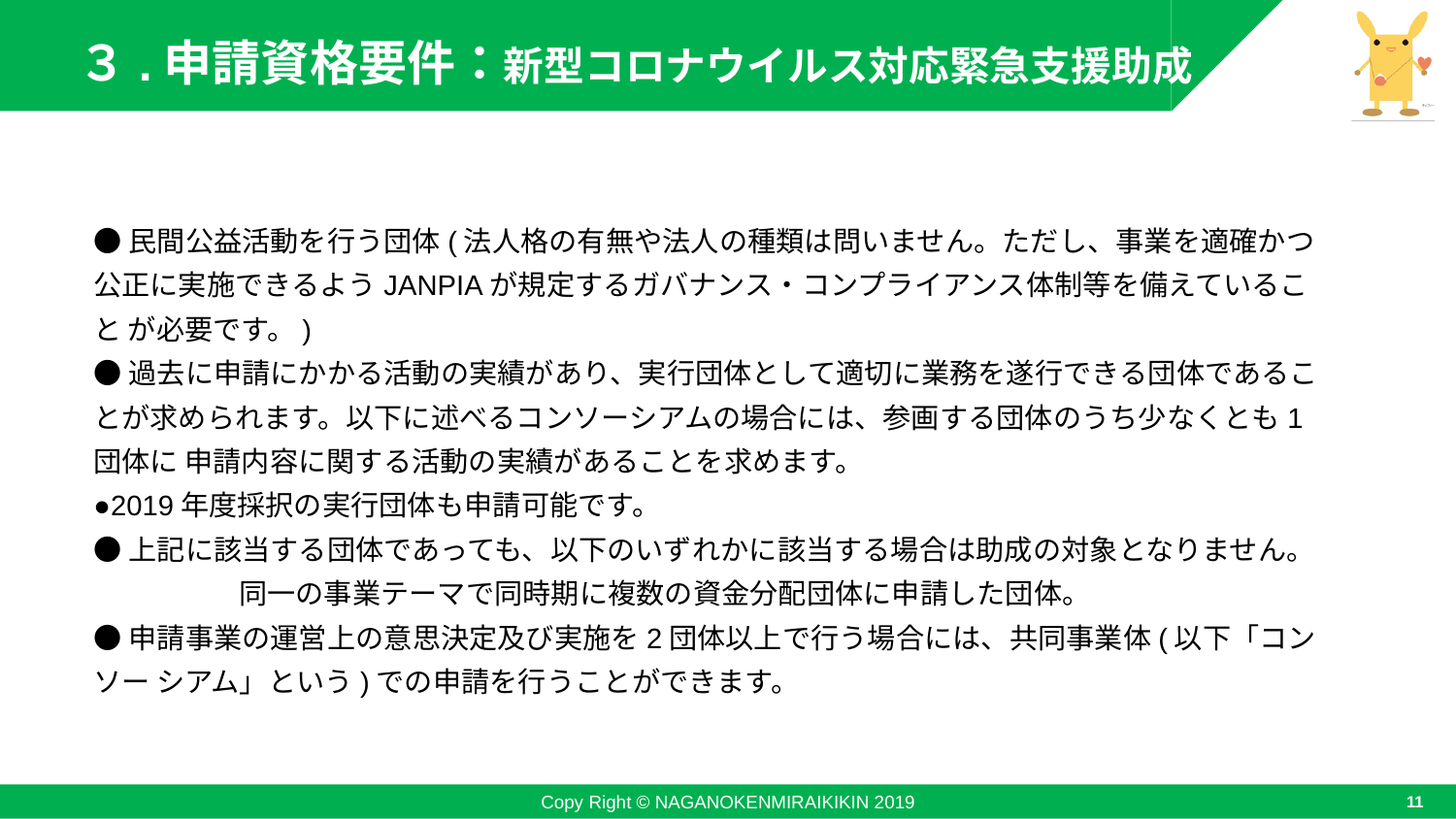

# ３.申請資格要件：新型コロナウイルス対応緊急支援助成
●民間公益活動を行う団体(法人格の有無や法人の種類は問いません。ただし、事業を適確かつ公正に実施できるようJANPIAが規定するガバナンス・コンプライアンス体制等を備えていること が必要です。)
●過去に申請にかかる活動の実績があり、実行団体として適切に業務を遂行できる団体であることが求められます。以下に述べるコンソーシアムの場合には、参画する団体のうち少なくとも1団体に 申請内容に関する活動の実績があることを求めます。
●2019年度採択の実行団体も申請可能です。
●上記に該当する団体であっても、以下のいずれかに該当する場合は助成の対象となりません。
	同一の事業テーマで同時期に複数の資金分配団体に申請した団体。
●申請事業の運営上の意思決定及び実施を2団体以上で行う場合には、共同事業体(以下「コンソー シアム」という)での申請を行うことができます。
Copy Right © NAGANOKENMIRAIKIKIN 2019
11